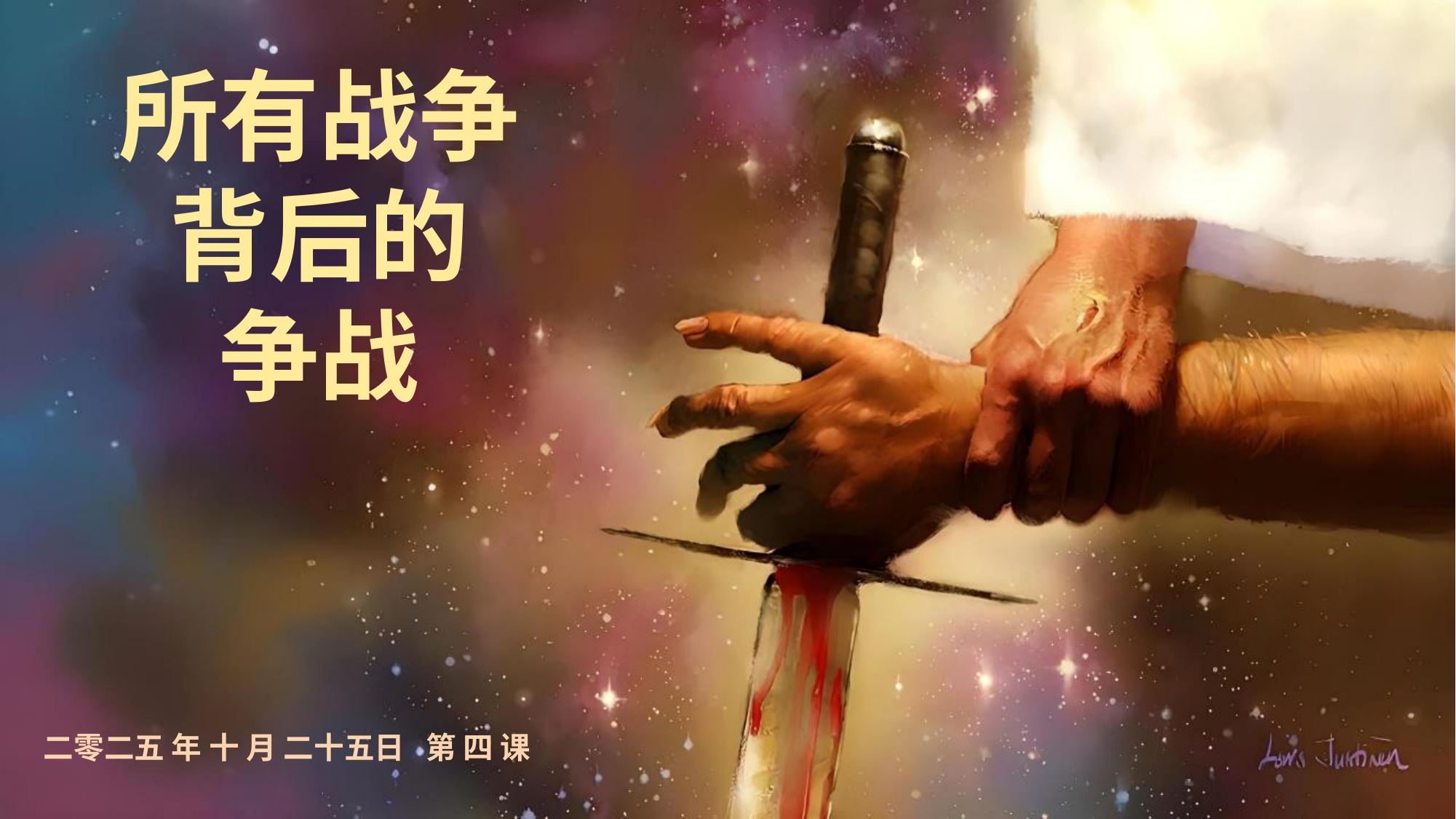

所有战争
背后的
争战
二零二五 年 十 月 二十五日   第 四 课